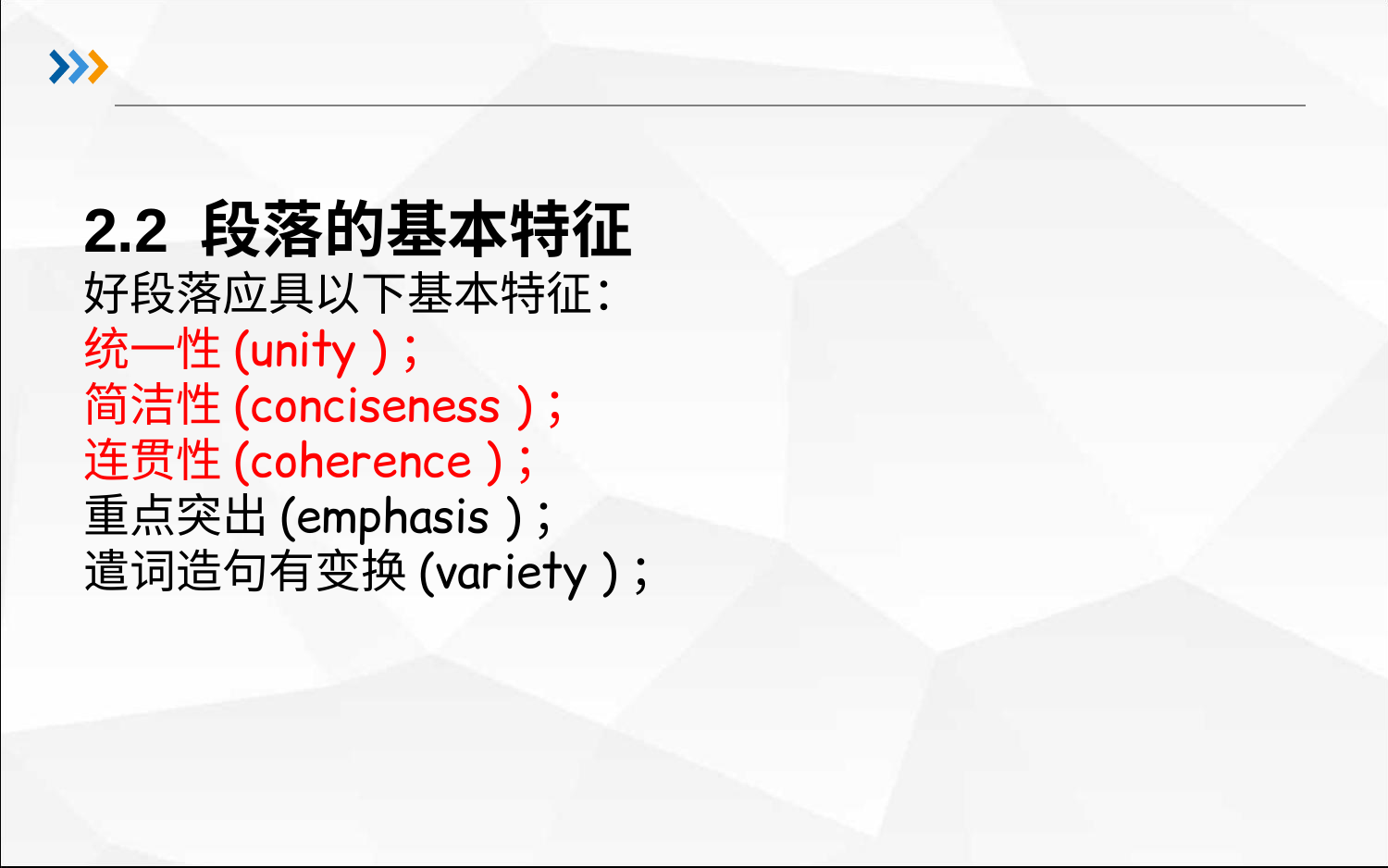

2.2 段落的基本特征
好段落应具以下基本特征：
统一性(unity )；
简洁性(conciseness )；
连贯性(coherence )；
重点突出(emphasis )；
遣词造句有变换(variety )；